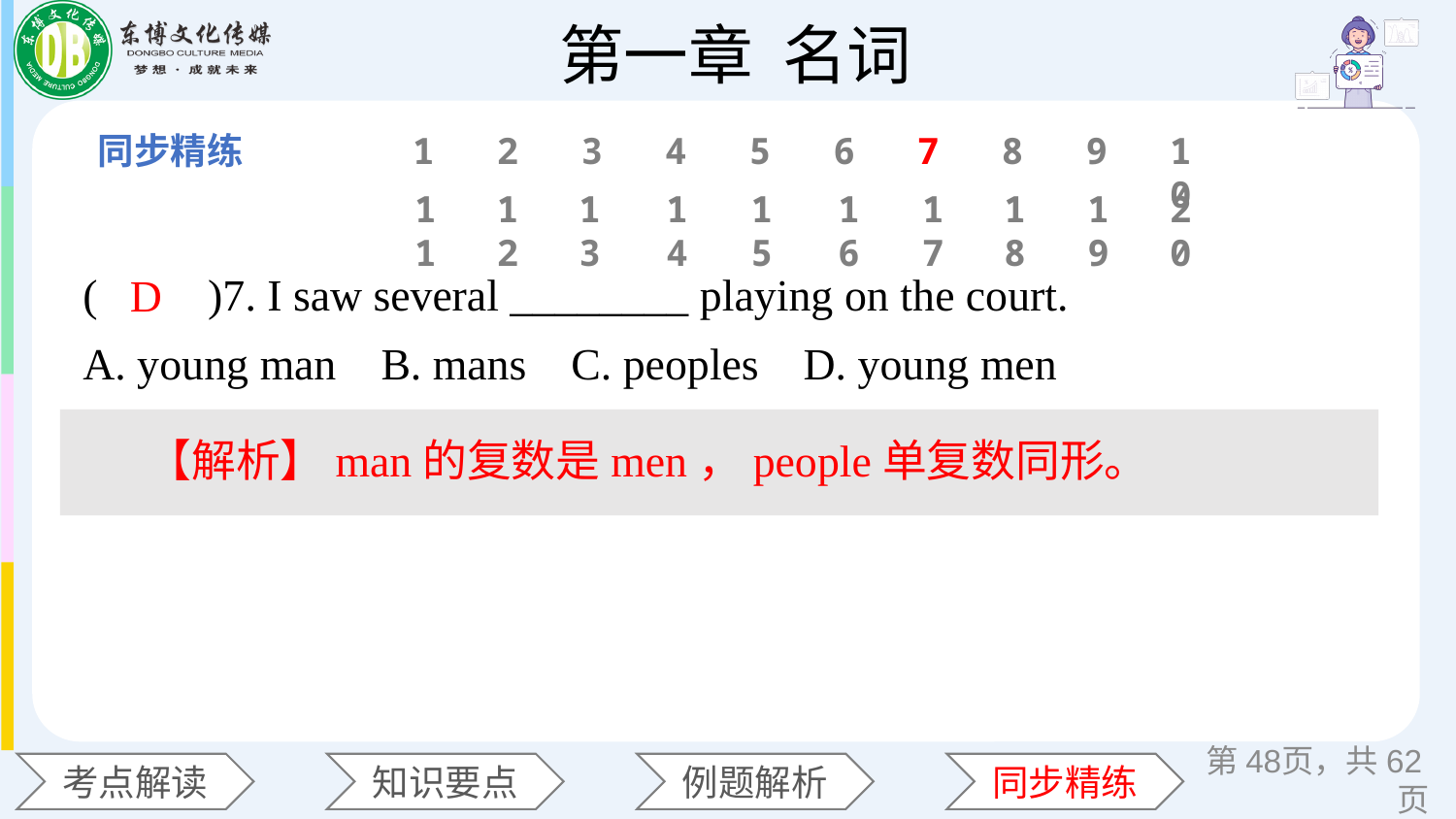

1
2
3
4
5
6
7
8
9
10
11
12
13
14
15
16
17
18
19
20
(　　)7. I saw several ________ playing on the court.
A. young man    B. mans    C. peoples    D. young men
D
【解析】man的复数是men，people单复数同形。
第48页，共62页